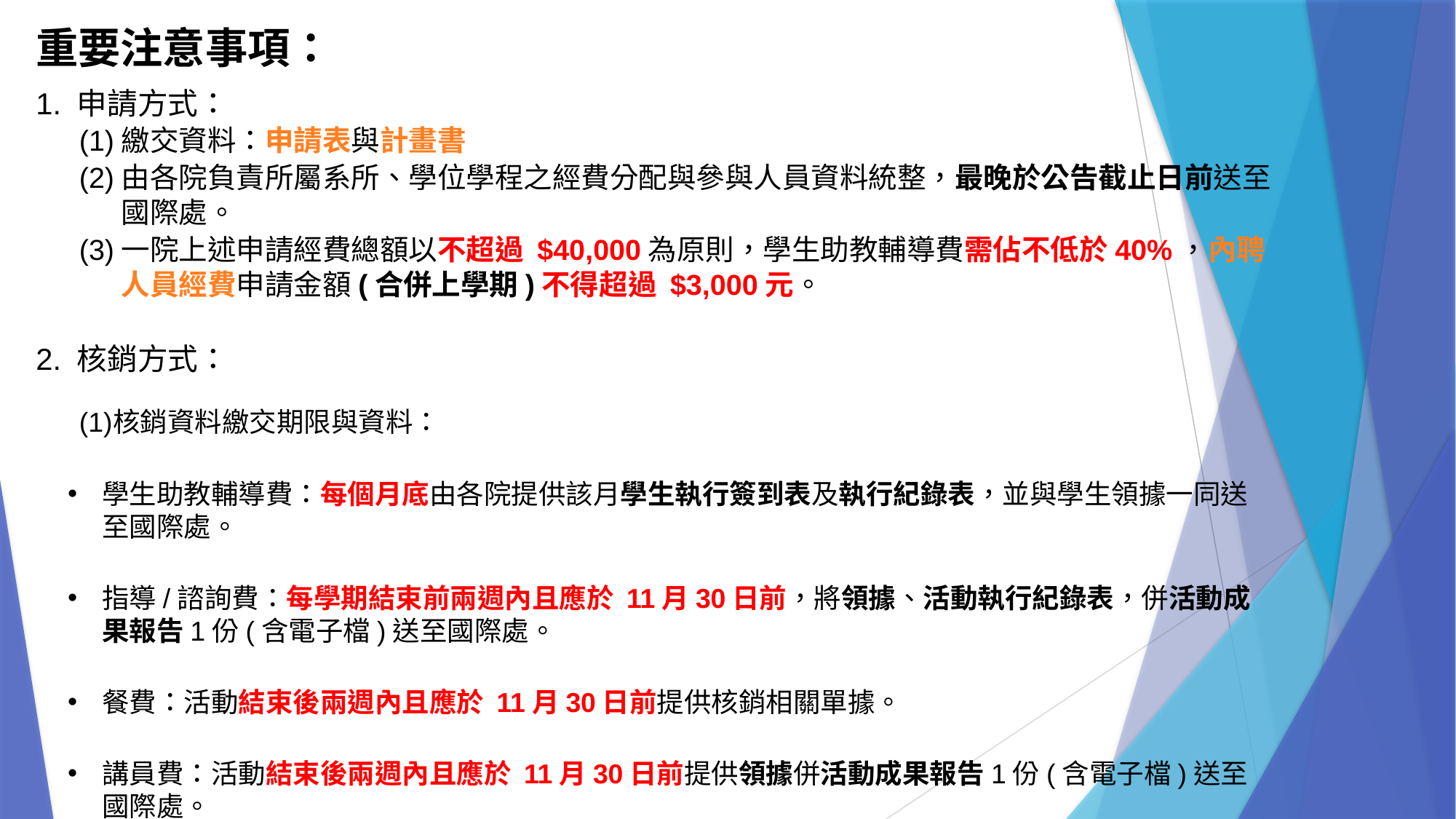

重要注意事項：
申請方式：
繳交資料：申請表與計畫書
由各院負責所屬系所、學位學程之經費分配與參與人員資料統整，最晚於公告截止日前送至國際處。
一院上述申請經費總額以不超過 $40,000為原則，學生助教輔導費需佔不低於40%，內聘人員經費申請金額(合併上學期)不得超過 $3,000元。

核銷方式：

核銷資料繳交期限與資料：

學生助教輔導費：每個月底由各院提供該月學生執行簽到表及執行紀錄表，並與學生領據一同送至國際處。

指導/諮詢費：每學期結束前兩週內且應於 11月30日前，將領據、活動執行紀錄表，併活動成果報告1份(含電子檔)送至國際處。

餐費：活動結束後兩週內且應於 11月30日前提供核銷相關單據。

講員費：活動結束後兩週內且應於 11月30日前提供領據併活動成果報告1份(含電子檔)送至國際處。